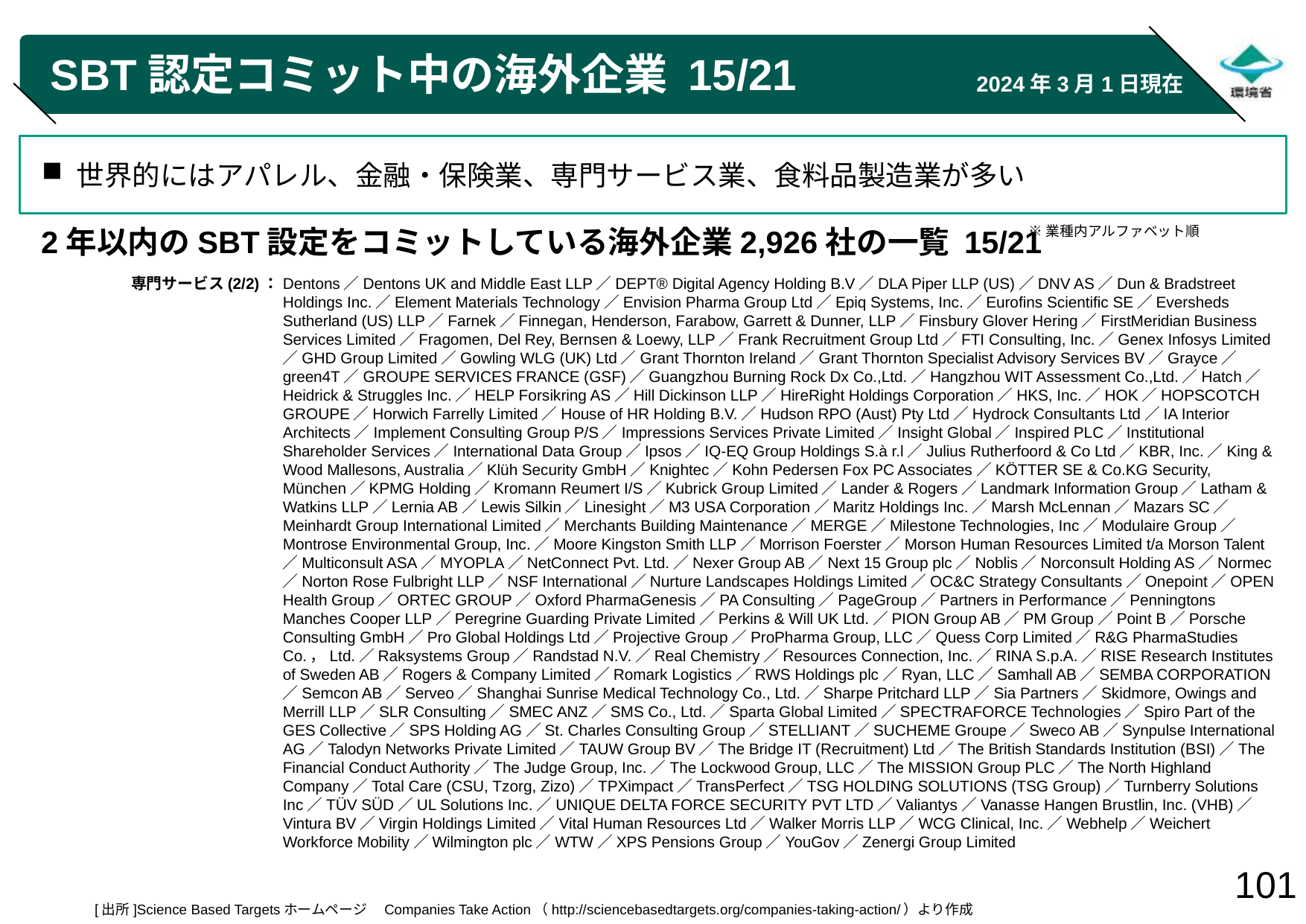

# SBT認定コミット中の海外企業 15/21
2024年3月1日現在
世界的にはアパレル、金融・保険業、専門サービス業、食料品製造業が多い
※業種内アルファベット順
2年以内のSBT設定をコミットしている海外企業2,926社の一覧 15/21
専門サービス(2/2)：

Dentons／Dentons UK and Middle East LLP／DEPT® Digital Agency Holding B.V／DLA Piper LLP (US)／DNV AS／Dun & Bradstreet Holdings Inc.／Element Materials Technology／Envision Pharma Group Ltd／Epiq Systems, Inc.／Eurofins Scientific SE／Eversheds Sutherland (US) LLP／Farnek／Finnegan, Henderson, Farabow, Garrett & Dunner, LLP／Finsbury Glover Hering／FirstMeridian Business Services Limited／Fragomen, Del Rey, Bernsen & Loewy, LLP／Frank Recruitment Group Ltd／FTI Consulting, Inc.／Genex Infosys Limited／GHD Group Limited／Gowling WLG (UK) Ltd／Grant Thornton Ireland／Grant Thornton Specialist Advisory Services BV／Grayce／green4T／GROUPE SERVICES FRANCE (GSF)／Guangzhou Burning Rock Dx Co.,Ltd.／Hangzhou WIT Assessment Co.,Ltd.／Hatch／Heidrick & Struggles Inc.／HELP Forsikring AS／Hill Dickinson LLP／HireRight Holdings Corporation／HKS, Inc.／HOK／HOPSCOTCH GROUPE／Horwich Farrelly Limited／House of HR Holding B.V.／Hudson RPO (Aust) Pty Ltd／Hydrock Consultants Ltd／IA Interior Architects／Implement Consulting Group P/S／Impressions Services Private Limited／Insight Global／Inspired PLC／Institutional Shareholder Services／International Data Group／Ipsos／IQ-EQ Group Holdings S.à r.l／Julius Rutherfoord & Co Ltd／KBR, Inc.／King & Wood Mallesons, Australia／Klüh Security GmbH／Knightec／Kohn Pedersen Fox PC Associates／KÖTTER SE & Co.KG Security, München／KPMG Holding／Kromann Reumert I/S／Kubrick Group Limited／Lander & Rogers／Landmark Information Group／Latham & Watkins LLP／Lernia AB／Lewis Silkin／Linesight／M3 USA Corporation／Maritz Holdings Inc.／Marsh McLennan／Mazars SC／Meinhardt Group International Limited／Merchants Building Maintenance／MERGE／Milestone Technologies, Inc／Modulaire Group／Montrose Environmental Group, Inc.／Moore Kingston Smith LLP／Morrison Foerster／Morson Human Resources Limited t/a Morson Talent／Multiconsult ASA／MYOPLA／NetConnect Pvt. Ltd.／Nexer Group AB／Next 15 Group plc／Noblis／Norconsult Holding AS／Normec／Norton Rose Fulbright LLP／NSF International／Nurture Landscapes Holdings Limited／OC&C Strategy Consultants／Onepoint／OPEN Health Group／ORTEC GROUP／Oxford PharmaGenesis／PA Consulting／PageGroup／Partners in Performance／Penningtons Manches Cooper LLP／Peregrine Guarding Private Limited／Perkins & Will UK Ltd.／PION Group AB／PM Group／Point B／Porsche Consulting GmbH／Pro Global Holdings Ltd／Projective Group／ProPharma Group, LLC／Quess Corp Limited／R&G PharmaStudies Co.，Ltd.／Raksystems Group／Randstad N.V.／Real Chemistry／Resources Connection, Inc.／RINA S.p.A.／RISE Research Institutes of Sweden AB／Rogers & Company Limited／Romark Logistics／RWS Holdings plc／Ryan, LLC／Samhall AB／SEMBA CORPORATION／Semcon AB／Serveo／Shanghai Sunrise Medical Technology Co., Ltd.／Sharpe Pritchard LLP／Sia Partners／Skidmore, Owings and Merrill LLP／SLR Consulting／SMEC ANZ／SMS Co., Ltd.／Sparta Global Limited／SPECTRAFORCE Technologies／Spiro Part of the GES Collective／SPS Holding AG／St. Charles Consulting Group／STELLIANT／SUCHEME Groupe／Sweco AB／Synpulse International AG／Talodyn Networks Private Limited／TAUW Group BV／The Bridge IT (Recruitment) Ltd／The British Standards Institution (BSI)／The Financial Conduct Authority／The Judge Group, Inc.／The Lockwood Group, LLC／The MISSION Group PLC／The North Highland Company／Total Care (CSU, Tzorg, Zizo)／TPXimpact／TransPerfect／TSG HOLDING SOLUTIONS (TSG Group)／Turnberry Solutions Inc／TÜV SÜD／UL Solutions Inc.／UNIQUE DELTA FORCE SECURITY PVT LTD／Valiantys／Vanasse Hangen Brustlin, Inc. (VHB)／Vintura BV／Virgin Holdings Limited／Vital Human Resources Ltd／Walker Morris LLP／WCG Clinical, Inc.／Webhelp／Weichert Workforce Mobility／Wilmington plc／WTW／XPS Pensions Group／YouGov／Zenergi Group Limited

[出所]Science Based Targetsホームページ　Companies Take Action（http://sciencebasedtargets.org/companies-taking-action/）より作成